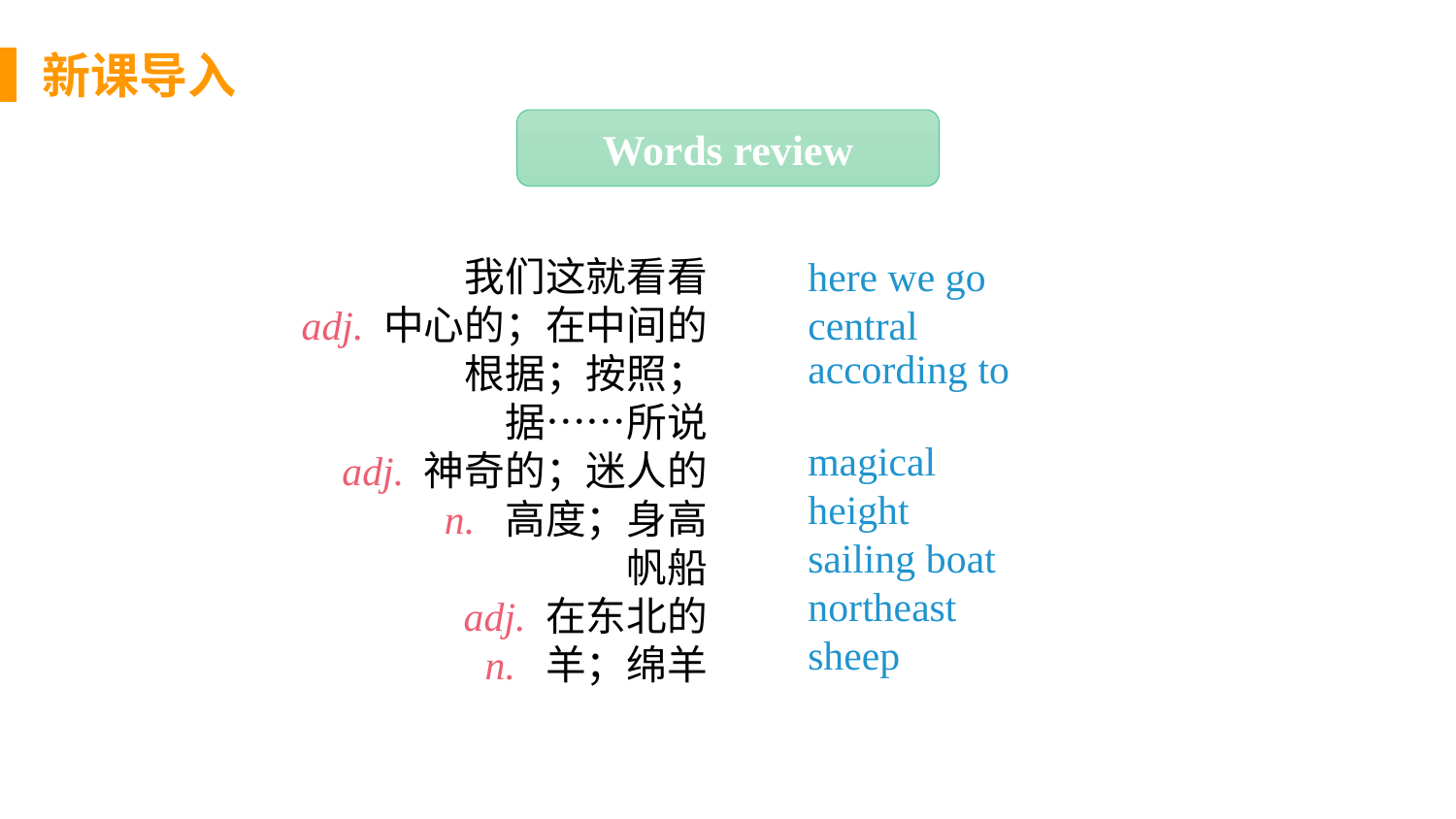

新课导入

Words review
       我们这就看看
adj. 中心的；在中间的
       根据；按照；
       据……所说
adj. 神奇的；迷人的
 n.  高度；身高
      帆船
adj. 在东北的
 n.  羊；绵羊
here we go
central
according to

magical
height
sailing boat
northeast
sheep